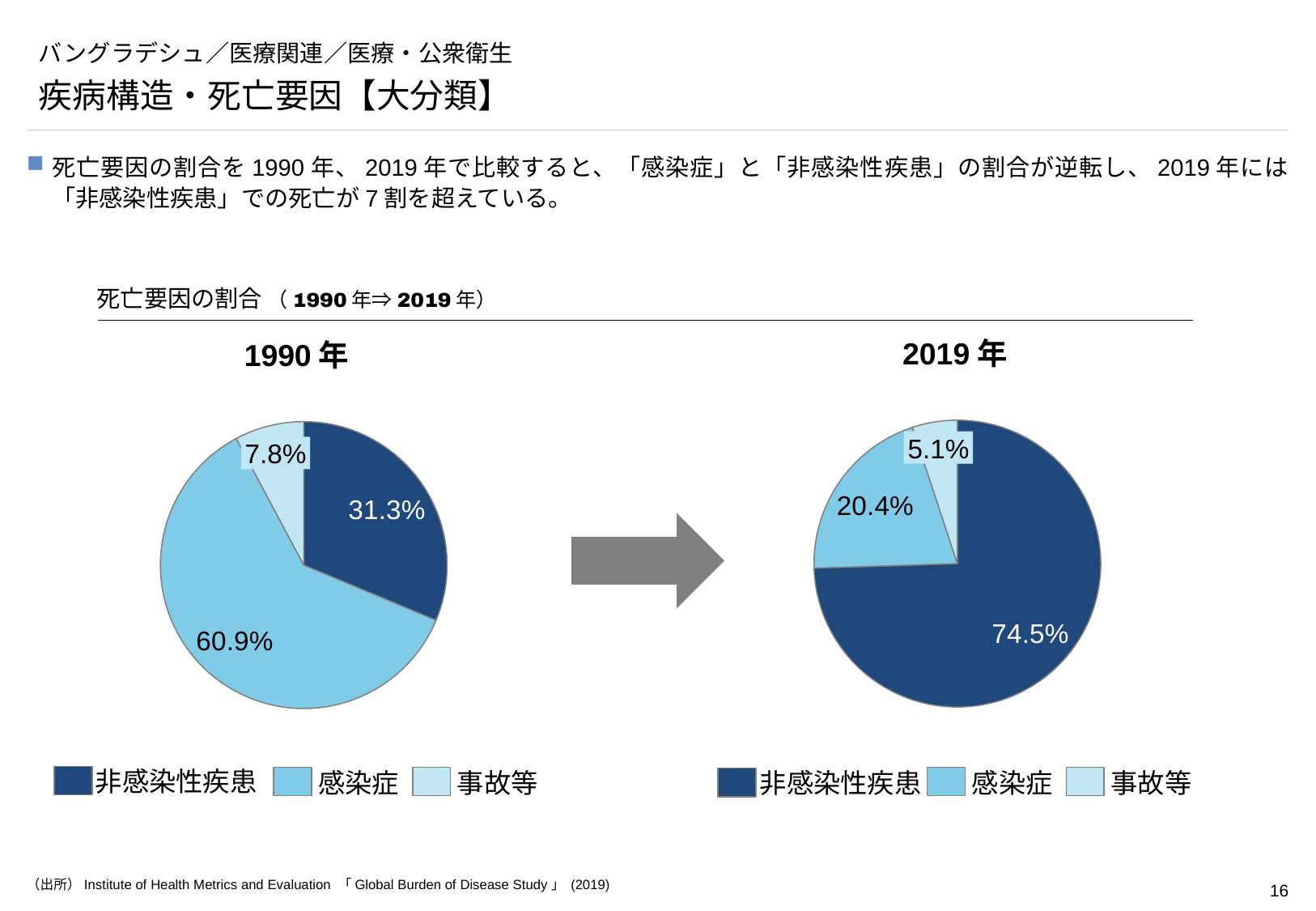

# バングラデシュ／医療関連／医療・公衆衛生
疾病構造・死亡要因【大分類】
死亡要因の割合を1990年、2019年で比較すると、「感染症」と「非感染性疾患」の割合が逆転し、2019年には「非感染性疾患」での死亡が7割を超えている。
死亡要因の割合 （1990年⇒2019年）
2019年
1990年

### Chart

| Category |  |
|---|---|

### Chart

| Category |  |
|---|---|
5.1%
7.8%

非感染性疾患

感染症
事故等
非感染性疾患
感染症
事故等

（出所）Institute of Health Metrics and Evaluation 「Global Burden of Disease Study」 (2019)